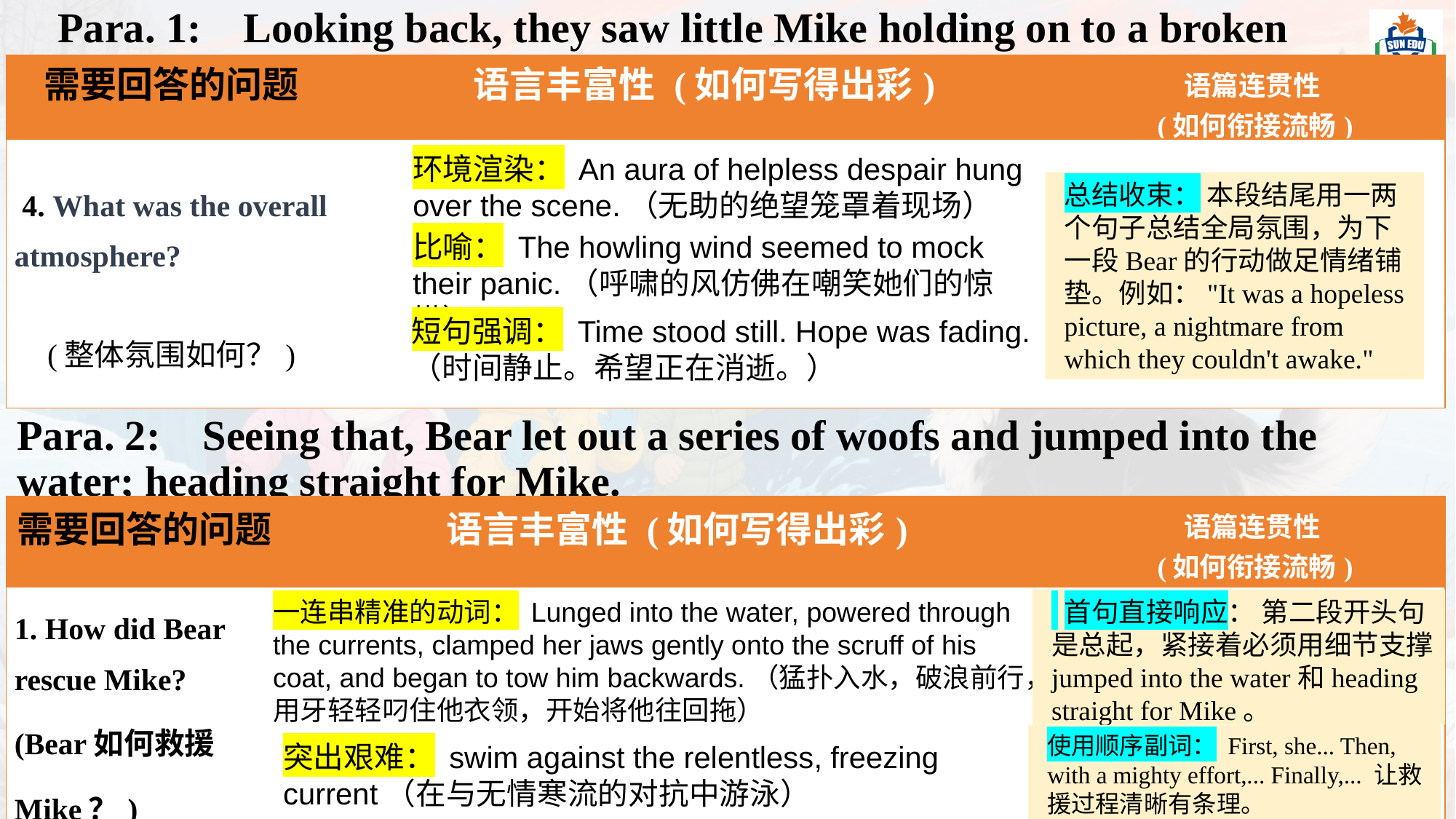

Para. 1:    Looking back, they saw little Mike holding on to a broken
| 需要回答的问题 | 语言丰富性 (如何写得出彩) | 语篇连贯性 (如何衔接流畅) |
| --- | --- | --- |
| 4. What was the overall atmosphere? (整体氛围如何？) |  |  |
环境渲染： An aura of helpless despair hung over the scene.（无助的绝望笼罩着现场）
总结收束： 本段结尾用一两个句子总结全局氛围，为下一段Bear的行动做足情绪铺垫。例如："It was a hopeless picture, a nightmare from which they couldn't awake."
比喻： The howling wind seemed to mock their panic.（呼啸的风仿佛在嘲笑她们的惊慌）
短句强调： Time stood still. Hope was fading.（时间静止。希望正在消逝。）
Para. 2:    Seeing that, Bear let out a series of woofs and jumped into the water; heading straight for Mike.
| 需要回答的问题 | 语言丰富性 (如何写得出彩) | 语篇连贯性 (如何衔接流畅) |
| --- | --- | --- |
| 1. How did Bear rescue Mike? (Bear如何救援Mike？) |  |  |
一连串精准的动词： Lunged into the water, powered through the currents, clamped her jaws gently onto the scruff of his coat, and began to tow him backwards.（猛扑入水，破浪前行，用牙轻轻叼住他衣领，开始将他往回拖）
 首句直接响应： 第二段开头句是总起，紧接着必须用细节支撑jumped into the water和heading straight for Mike。
使用顺序副词： First, she... Then, with a mighty effort,... Finally,... 让救援过程清晰有条理。
突出艰难： swim against the relentless, freezing current（在与无情寒流的对抗中游泳）